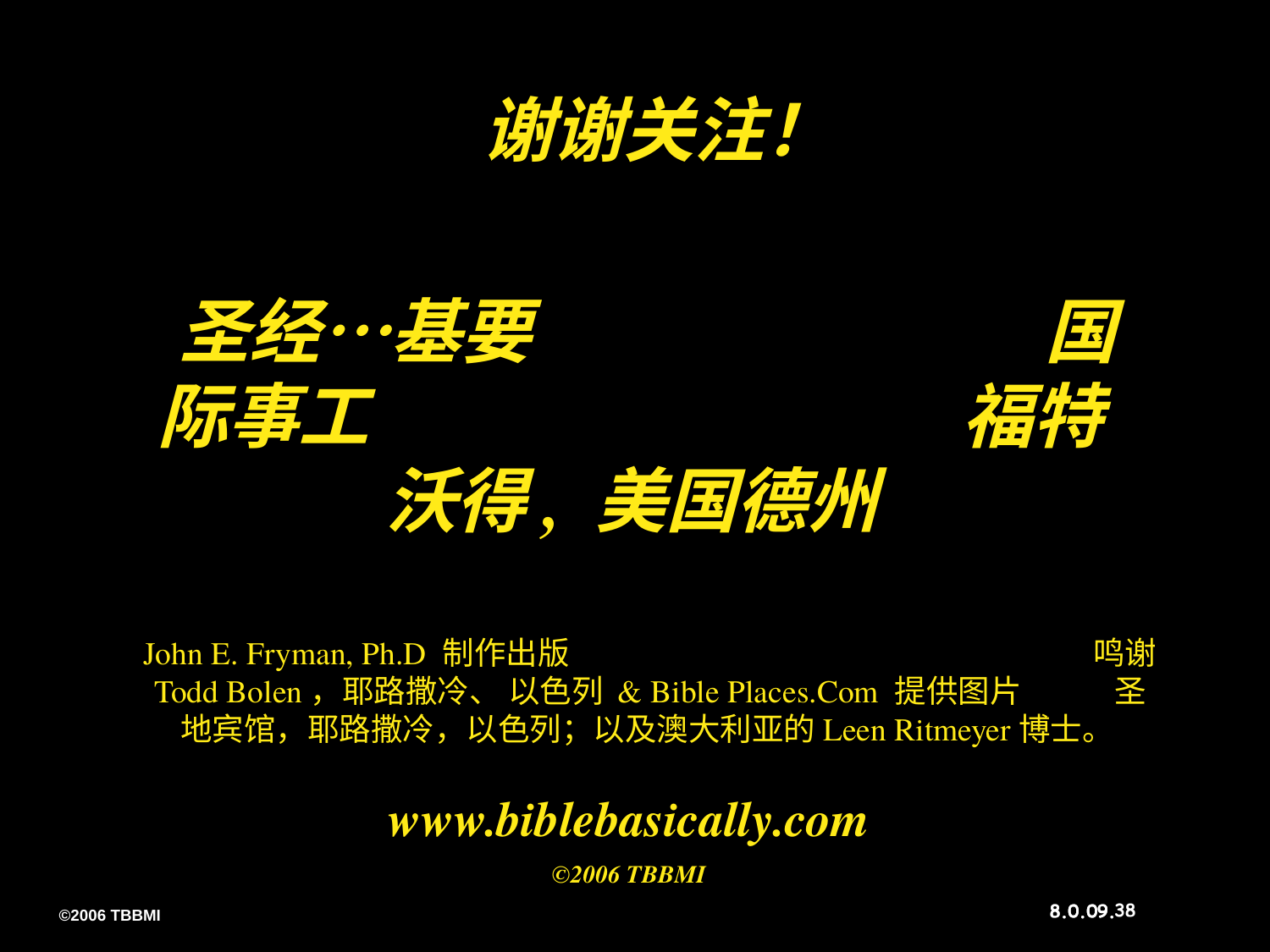

谢谢关注！
 圣经…基要                                国际事工                                     福特沃得, 美国德州
John E. Fryman, Ph.D 制作出版                                                                         鸣谢 Todd Bolen，耶路撒冷、 以色列 & Bible Places.Com 提供图片             圣地宾馆，耶路撒冷，以色列；以及澳大利亚的Leen Ritmeyer博士。
www.biblebasically.com
©2006 TBBMI
8.0.09.
38